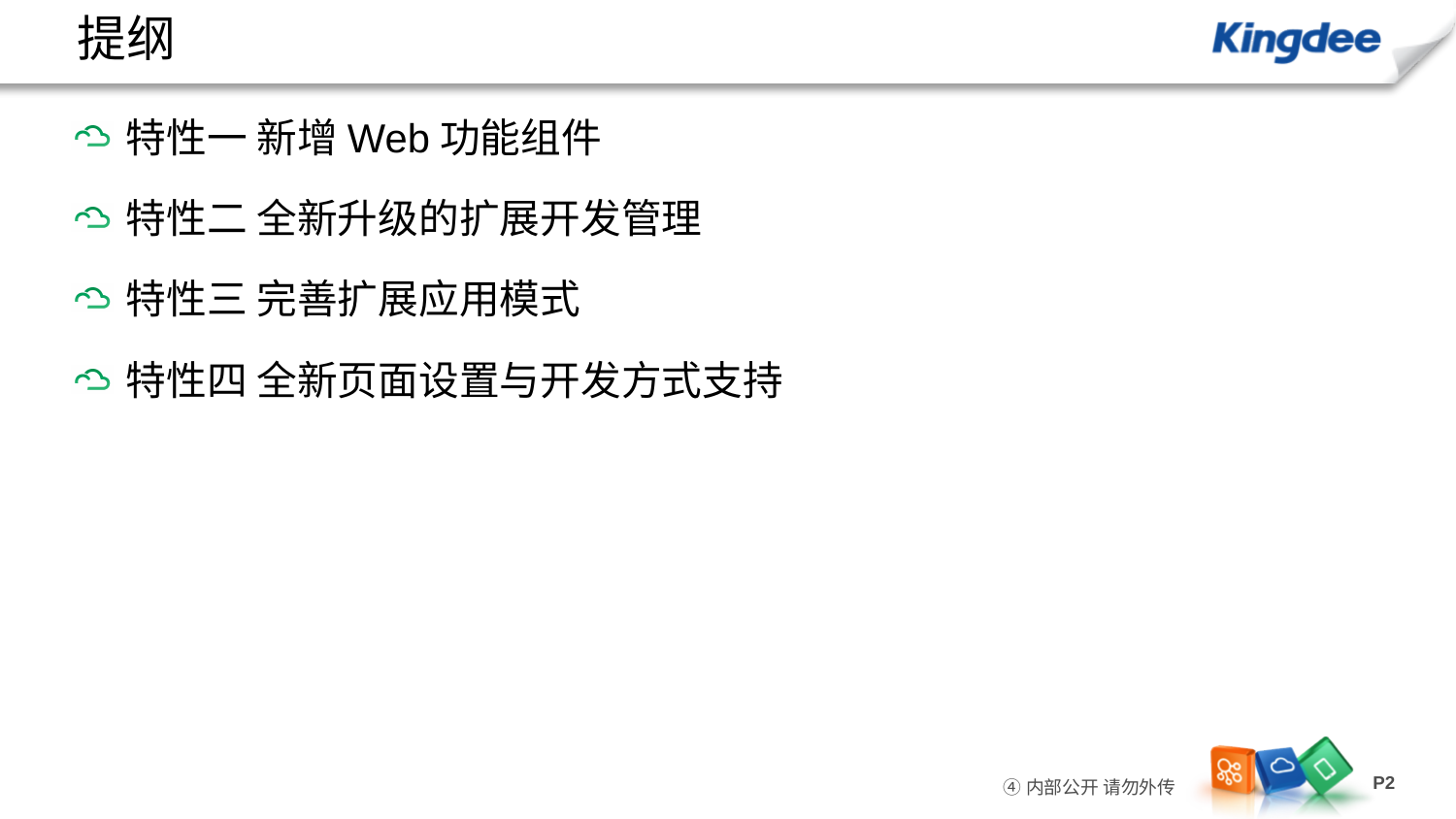

# 提纲
特性一 新增Web功能组件
特性二 全新升级的扩展开发管理
特性三 完善扩展应用模式
特性四 全新页面设置与开发方式支持